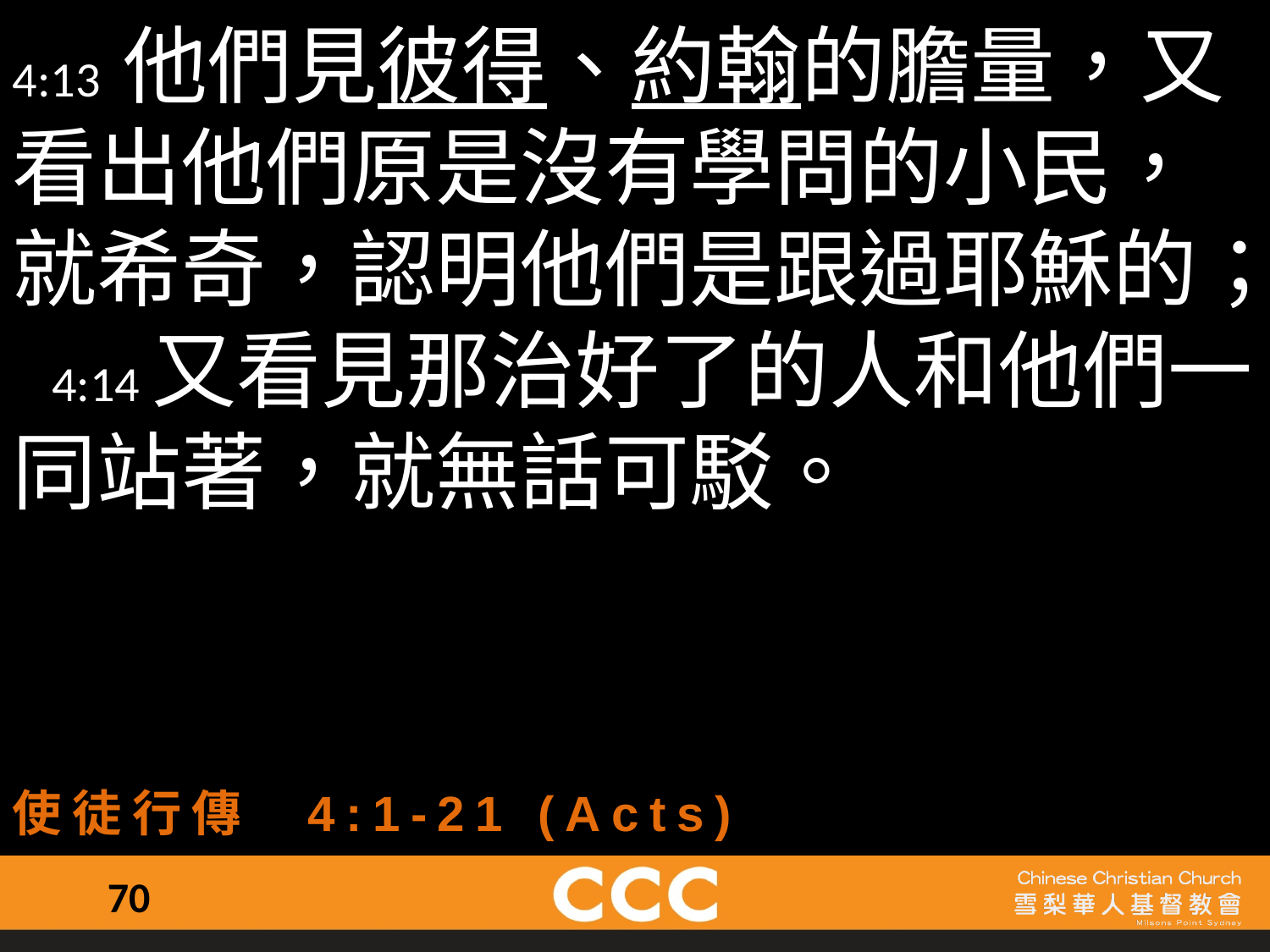

4:13 他們見彼得、約翰的膽量，又看出他們原是沒有學問的小民，就希奇，認明他們是跟過耶穌的； 4:14又看見那治好了的人和他們一同站著，就無話可駁。

使徒行傳  4:1-21 (Acts)
70